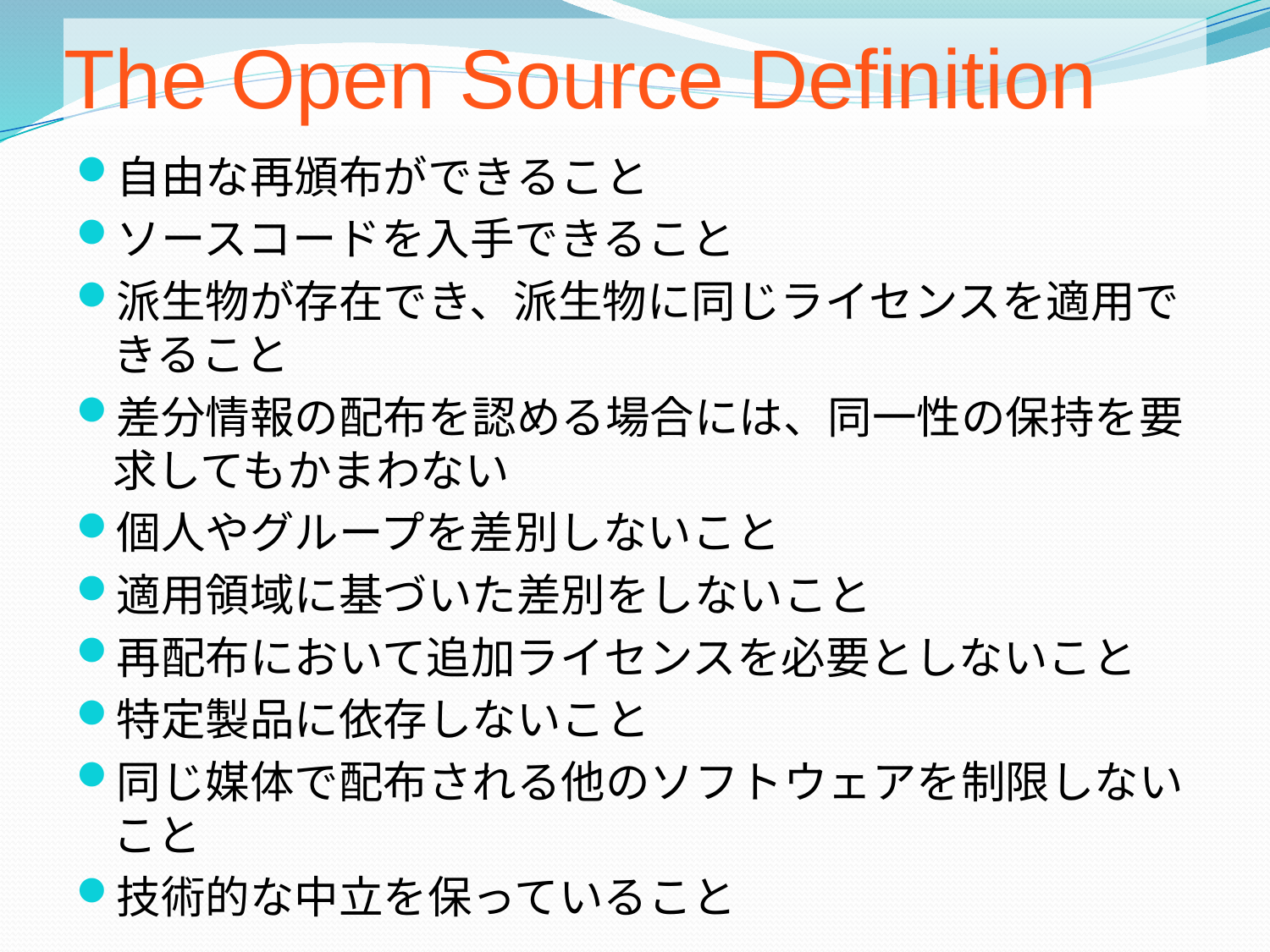

# The Open Source Definition
自由な再頒布ができること
ソースコードを入手できること
派生物が存在でき、派生物に同じライセンスを適用できること
差分情報の配布を認める場合には、同一性の保持を要求してもかまわない
個人やグループを差別しないこと
適用領域に基づいた差別をしないこと
再配布において追加ライセンスを必要としないこと
特定製品に依存しないこと
同じ媒体で配布される他のソフトウェアを制限しないこと
技術的な中立を保っていること